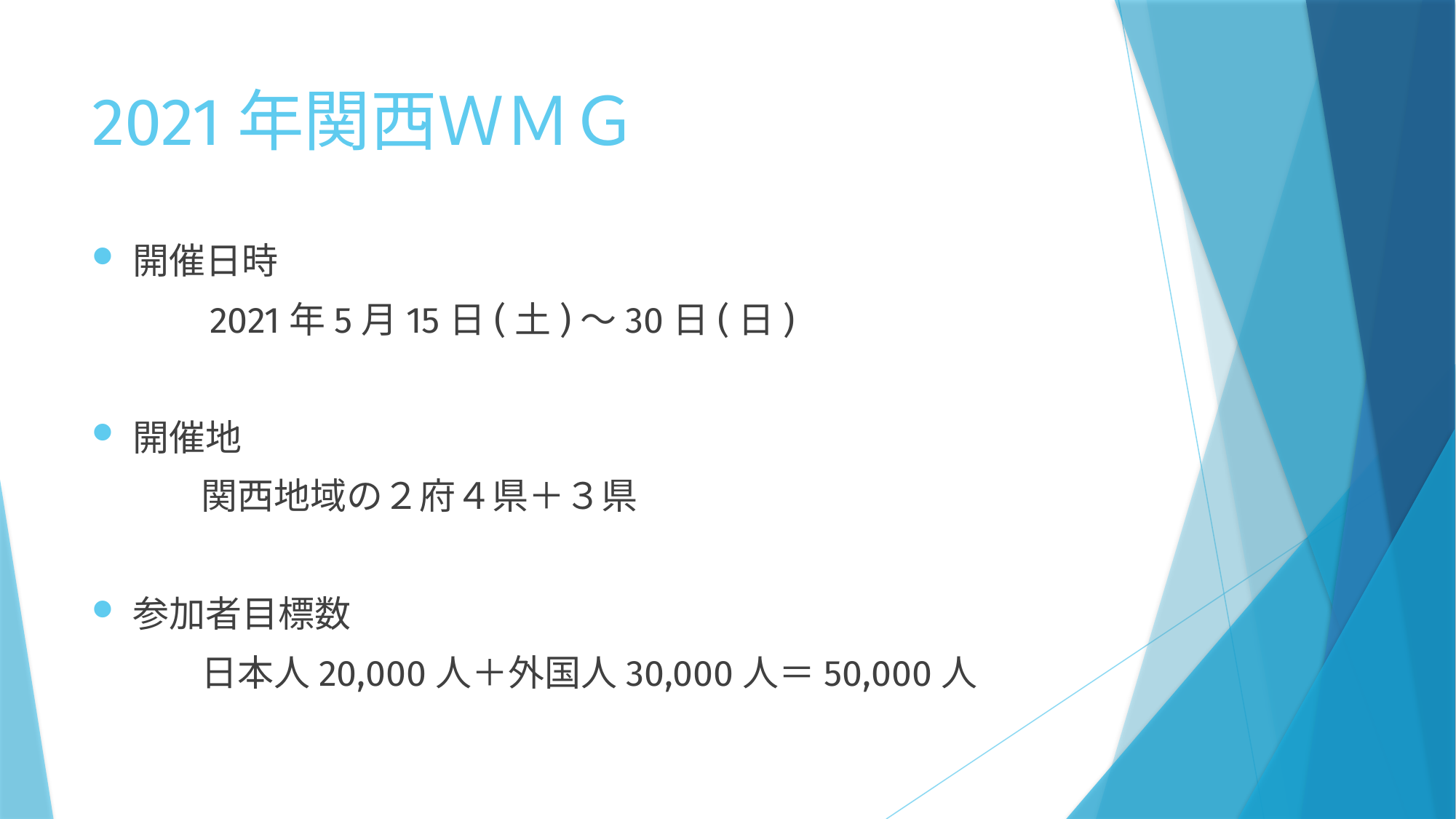

# 2021年関西ＷＭＧ

開催日時
　　　2021年5月15日(土)～30日(日)

開催地
　　　関西地域の２府４県＋３県

参加者目標数
　　　日本人20,000人＋外国人30,000人＝50,000人